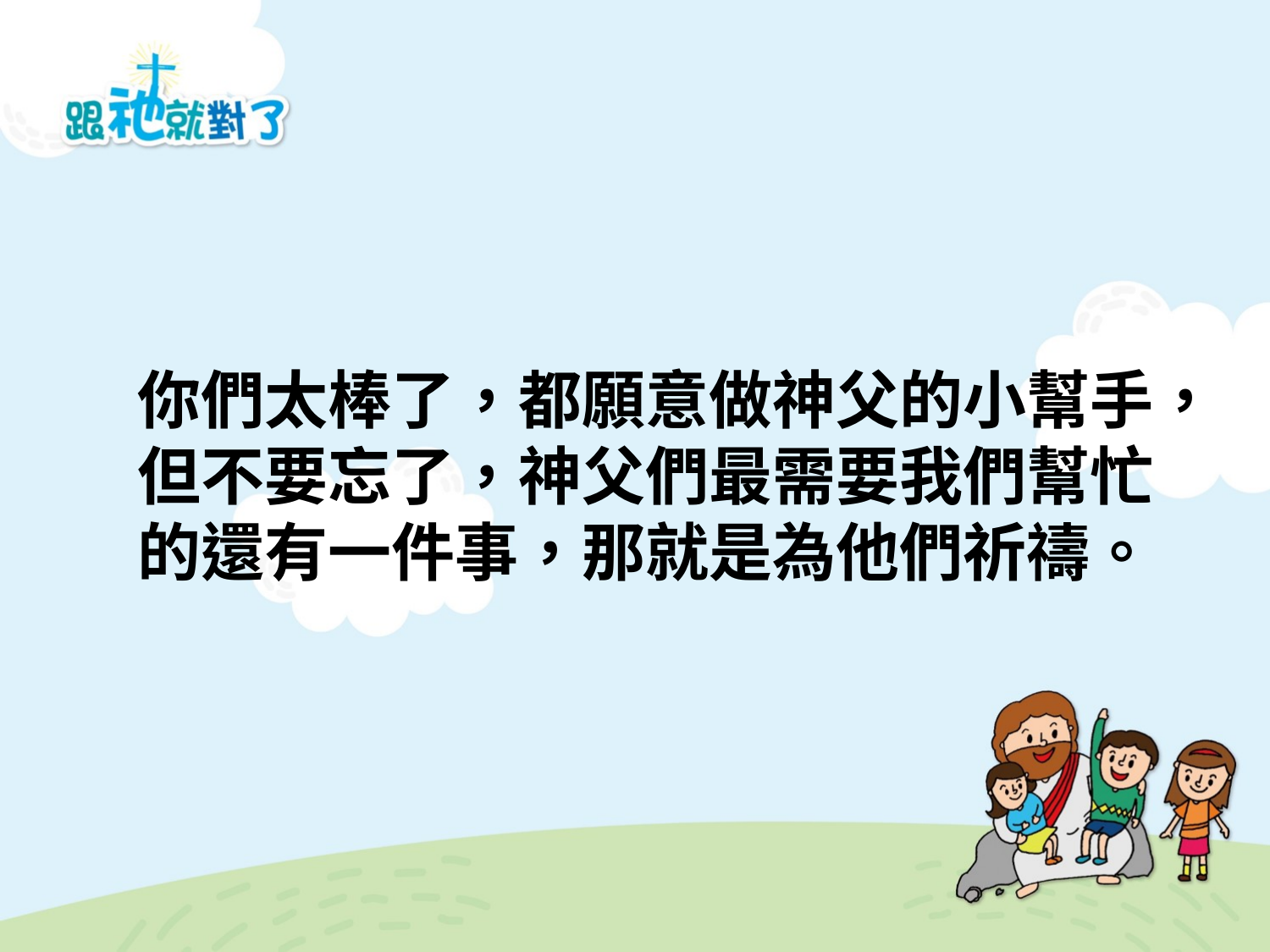

你們太棒了，都願意做神父的小幫手，但不要忘了，神父們最需要我們幫忙的還有一件事，那就是為他們祈禱。